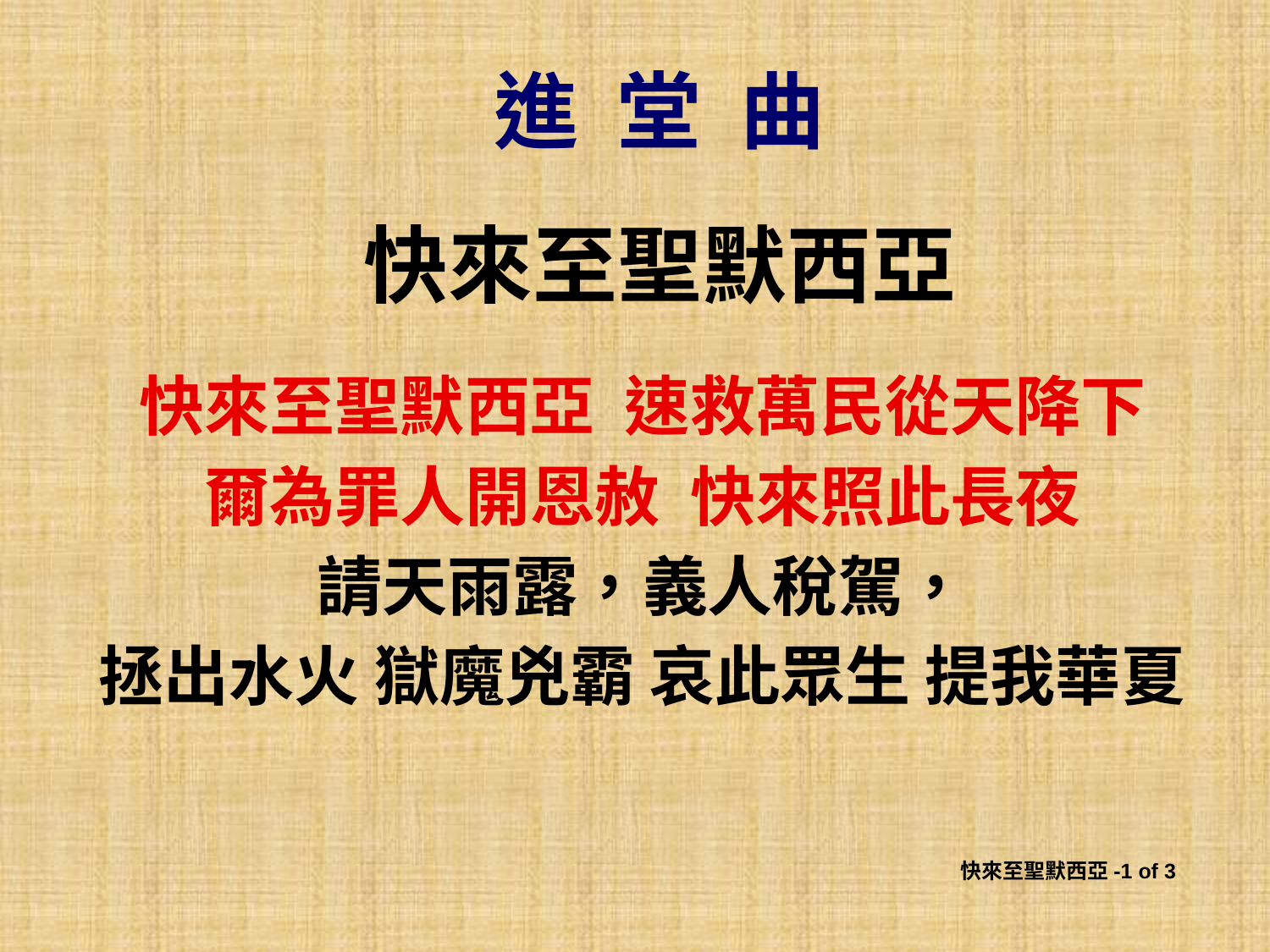

進  堂  曲
快來至聖默西亞
快來至聖默西亞  速救萬民從天降下
爾為罪人開恩赦  快來照此長夜
請天雨露，義人稅駕，
拯出水火 獄魔兇霸 哀此眾生 提我華夏

快來至聖默西亞-1 of 3